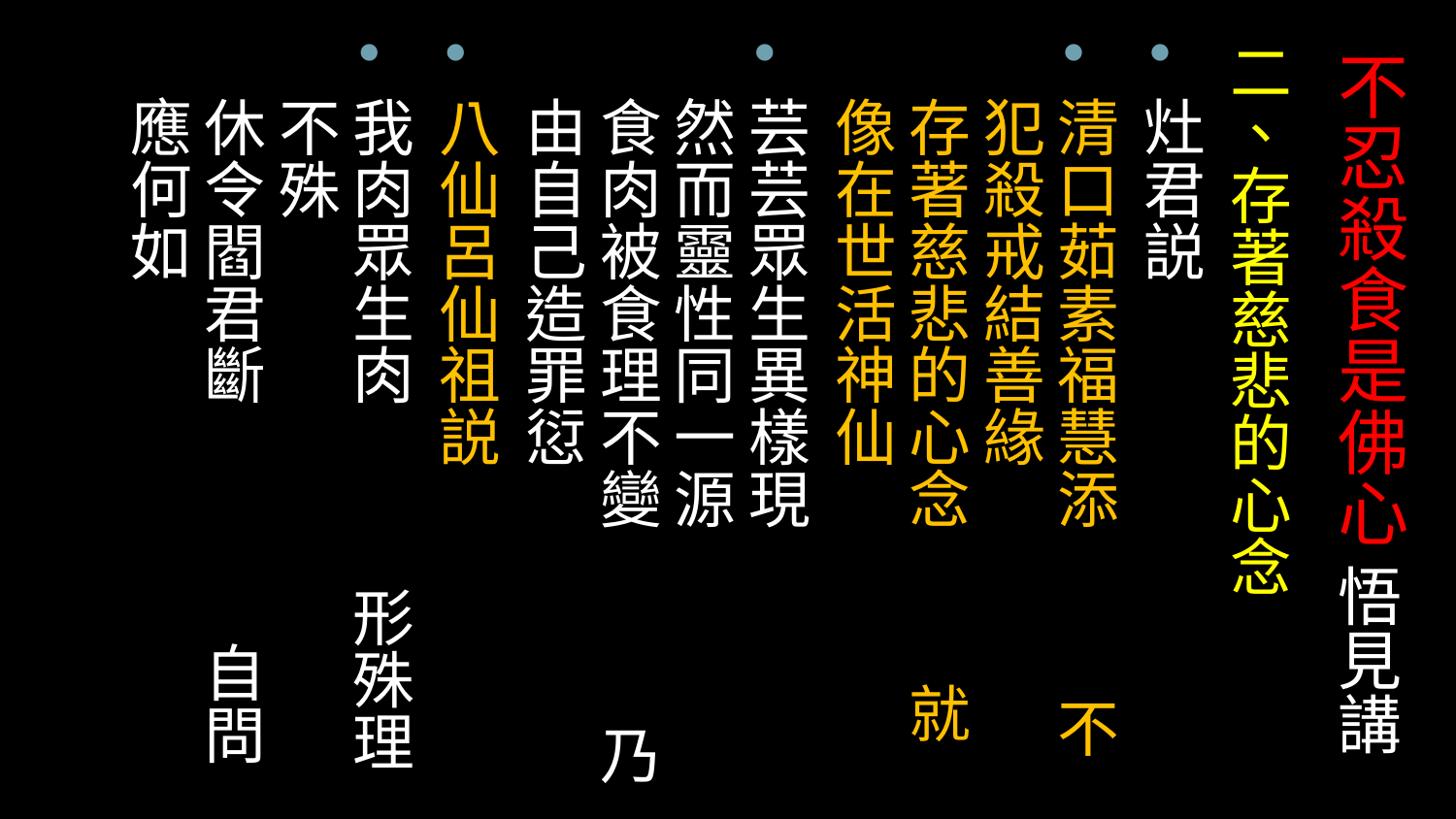

# 不忍殺食是佛心 悟見講
二、存著慈悲的心念
灶君説
清口茹素福慧添            不犯殺戒結善緣
存著慈悲的心念           就像在世活神仙
芸芸眾生異樣現                然而靈性同一源
食肉被食理不變              乃由自己造罪愆
八仙呂仙祖説
我肉眾生肉             形殊理不殊 
休令閻君斷                 自問應何如